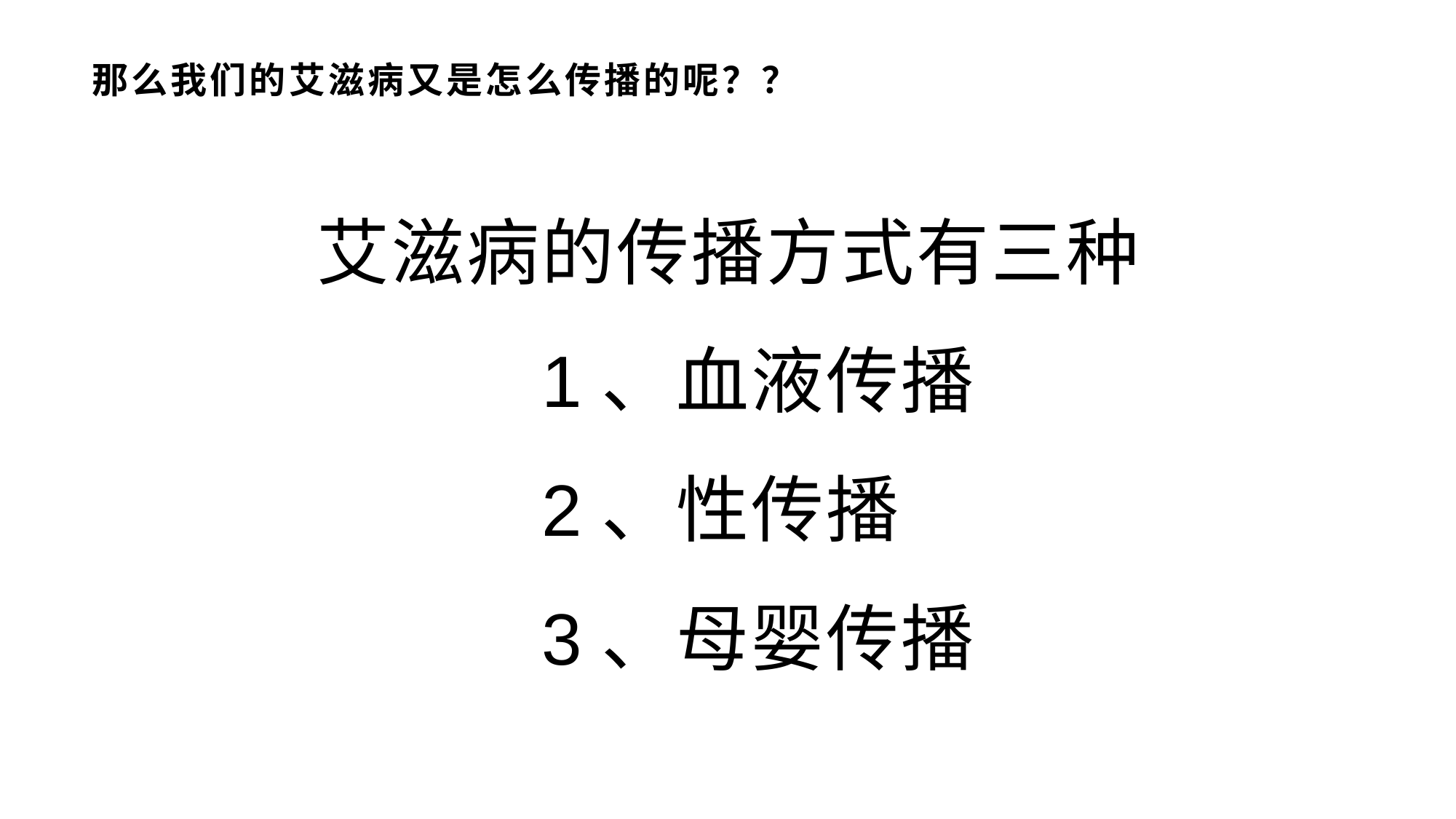

# 那么我们的艾滋病又是怎么传播的呢？？

艾滋病的传播方式有三种
                    1、血液传播
                    2、性传播
                    3、母婴传播